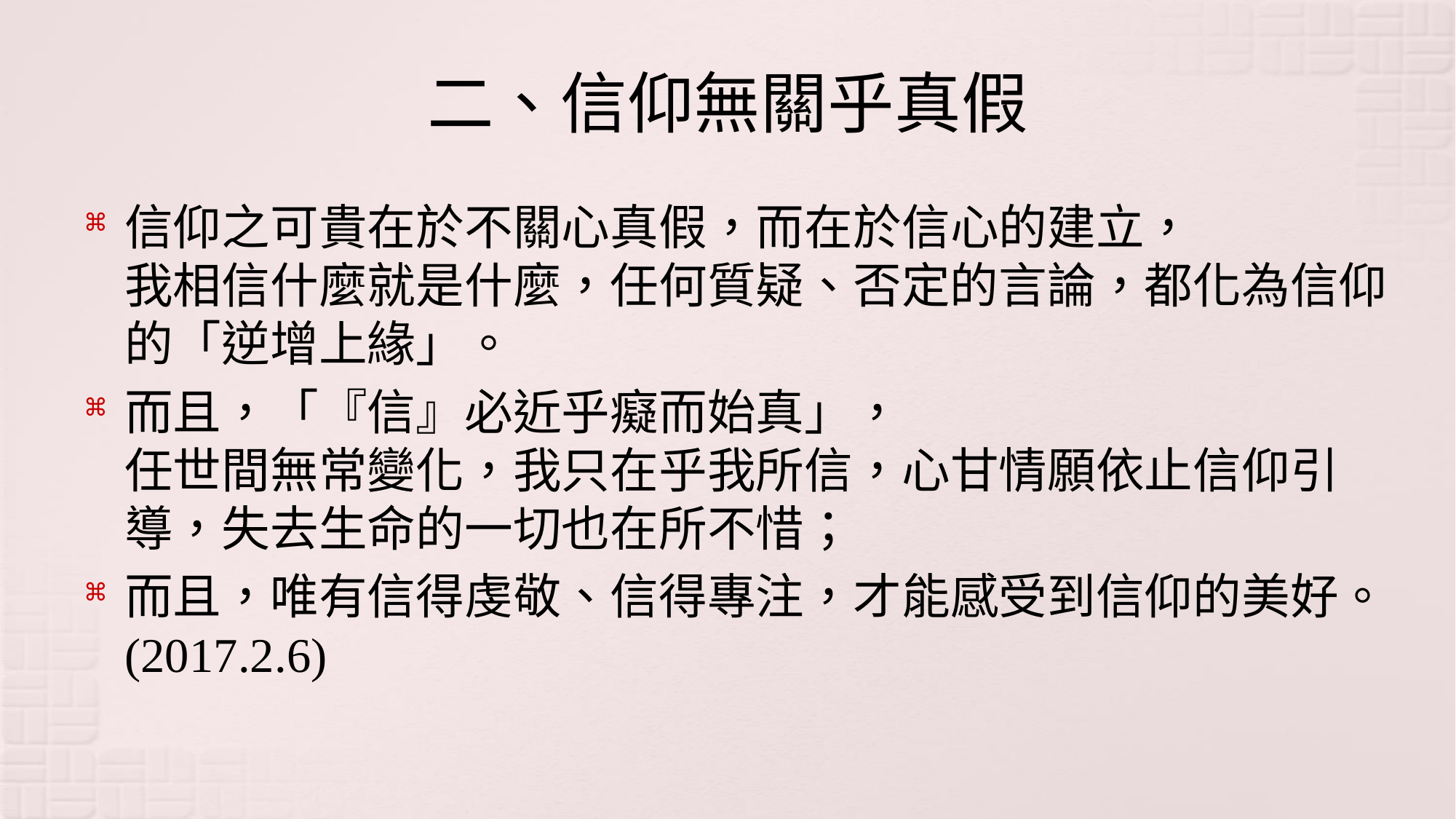

# 二、信仰無關乎真假
信仰之可貴在於不關心真假，而在於信心的建立，
我相信什麼就是什麼，任何質疑、否定的言論，都化為信仰的「逆增上緣」。
而且，「『信』必近乎癡而始真」，
任世間無常變化，我只在乎我所信，心甘情願依止信仰引導，失去生命的一切也在所不惜；
而且，唯有信得虔敬、信得專注，才能感受到信仰的美好。(2017.2.6)